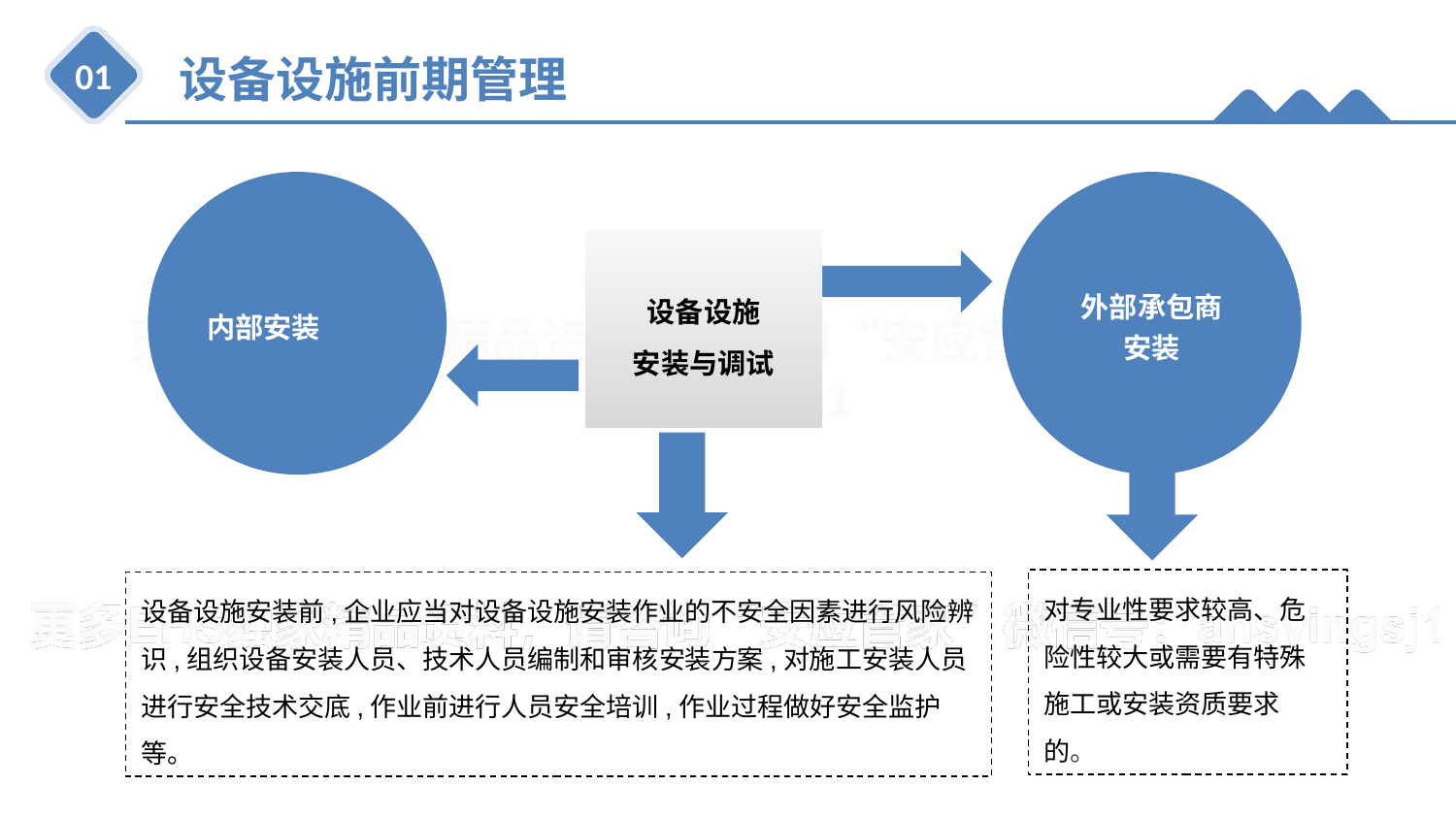

设备设施前期管理
01

内部安装
外部承包商
安装
设备设施
安装与调试

对专业性要求较高、危险性较大或需要有特殊施工或安装资质要求的。
设备设施安装前,企业应当对设备设施安装作业的不安全因素进行风险辨识,组织设备安装人员、技术人员编制和审核安装方案,对施工安装人员进行安全技术交底,作业前进行人员安全培训,作业过程做好安全监护等。